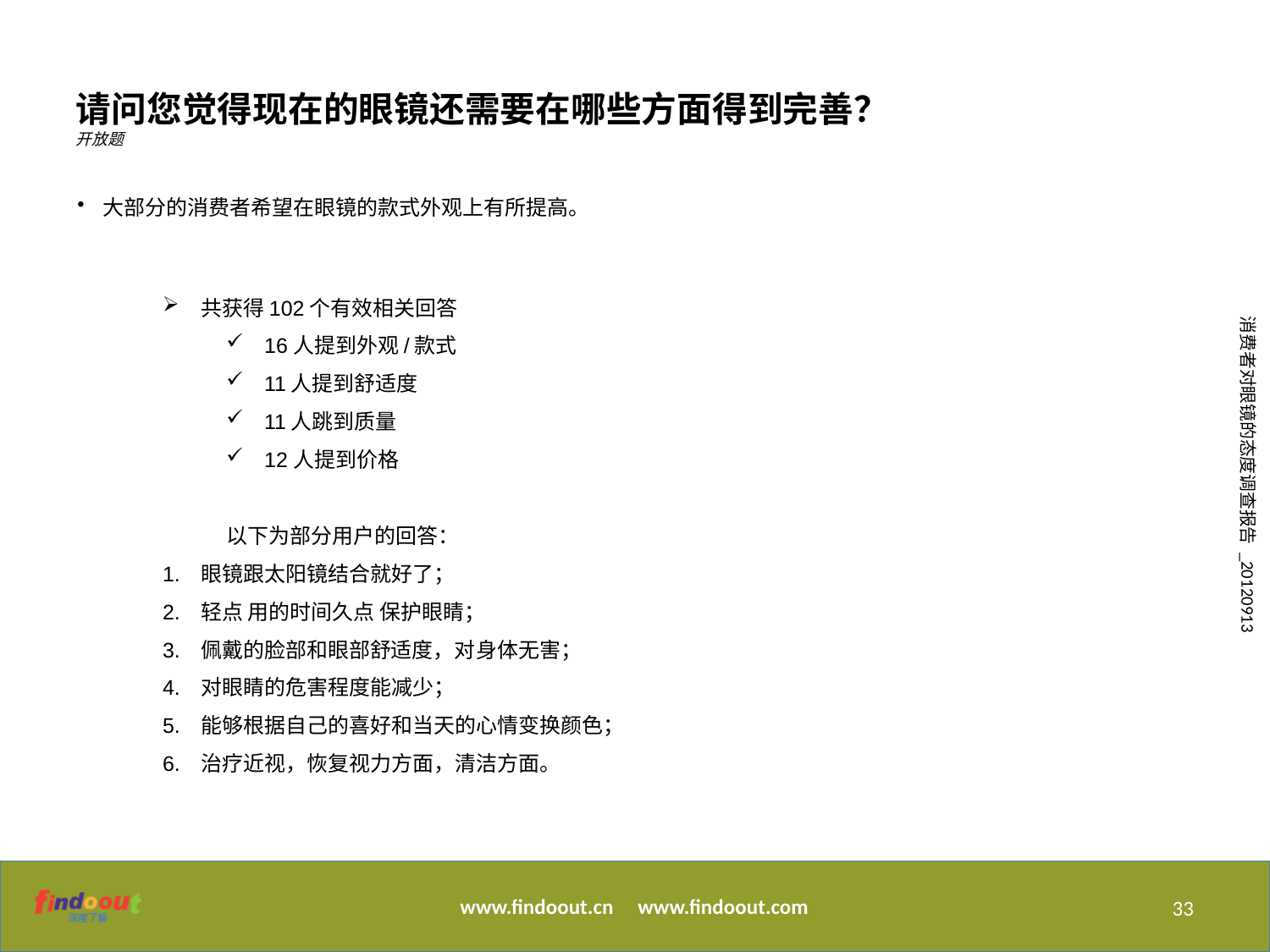

请问您觉得现在的眼镜还需要在哪些方面得到完善？
开放题
大部分的消费者希望在眼镜的款式外观上有所提高。
共获得102个有效相关回答
16人提到外观/款式
11人提到舒适度
11人跳到质量
12人提到价格

以下为部分用户的回答：
眼镜跟太阳镜结合就好了；
轻点 用的时间久点 保护眼睛；
佩戴的脸部和眼部舒适度，对身体无害；
对眼睛的危害程度能减少；
能够根据自己的喜好和当天的心情变换颜色；
治疗近视，恢复视力方面，清洁方面。
33